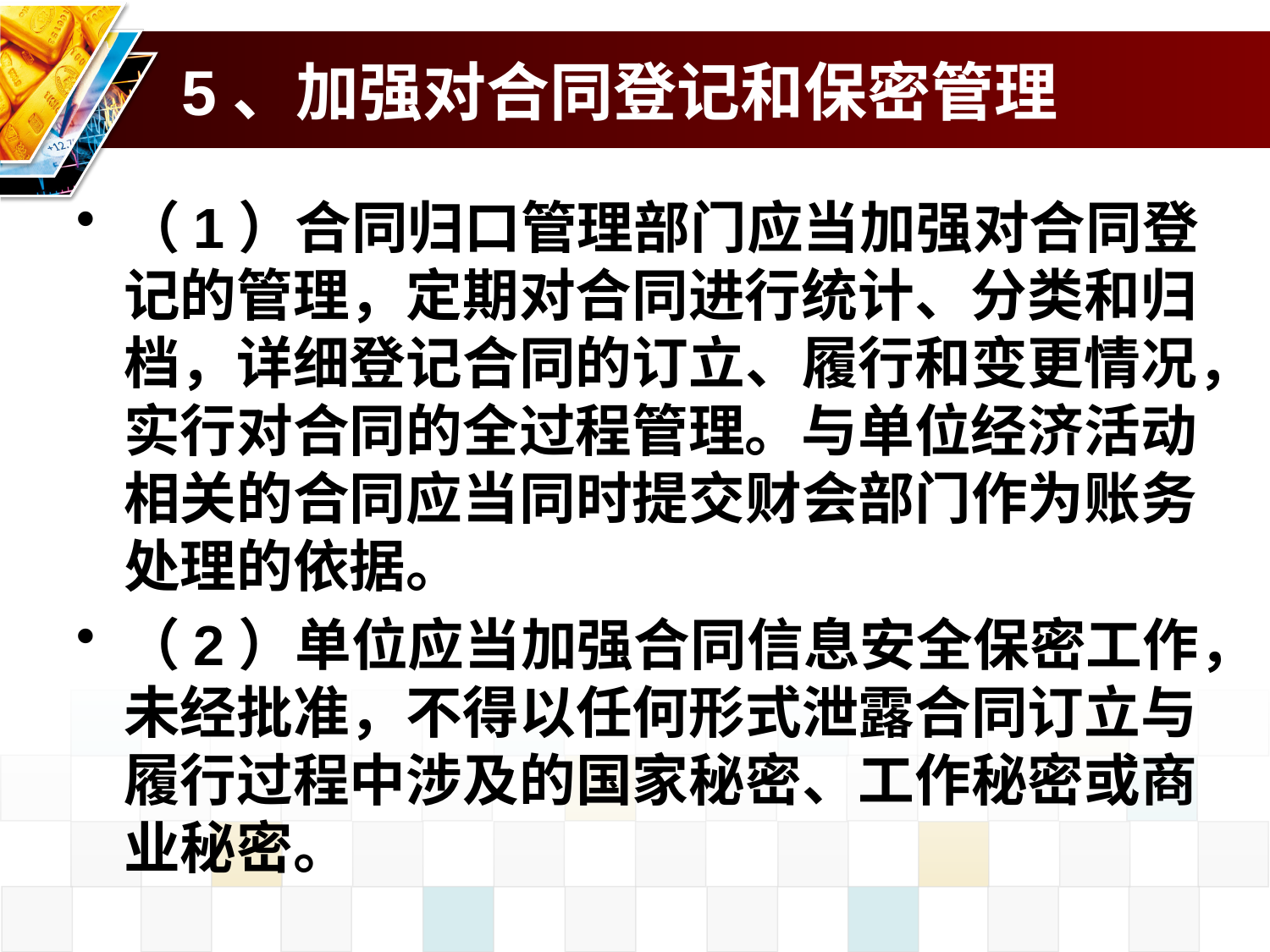

# 5、加强对合同登记和保密管理
（1）合同归口管理部门应当加强对合同登记的管理，定期对合同进行统计、分类和归档，详细登记合同的订立、履行和变更情况，实行对合同的全过程管理。与单位经济活动相关的合同应当同时提交财会部门作为账务处理的依据。
（2）单位应当加强合同信息安全保密工作，未经批准，不得以任何形式泄露合同订立与履行过程中涉及的国家秘密、工作秘密或商业秘密。